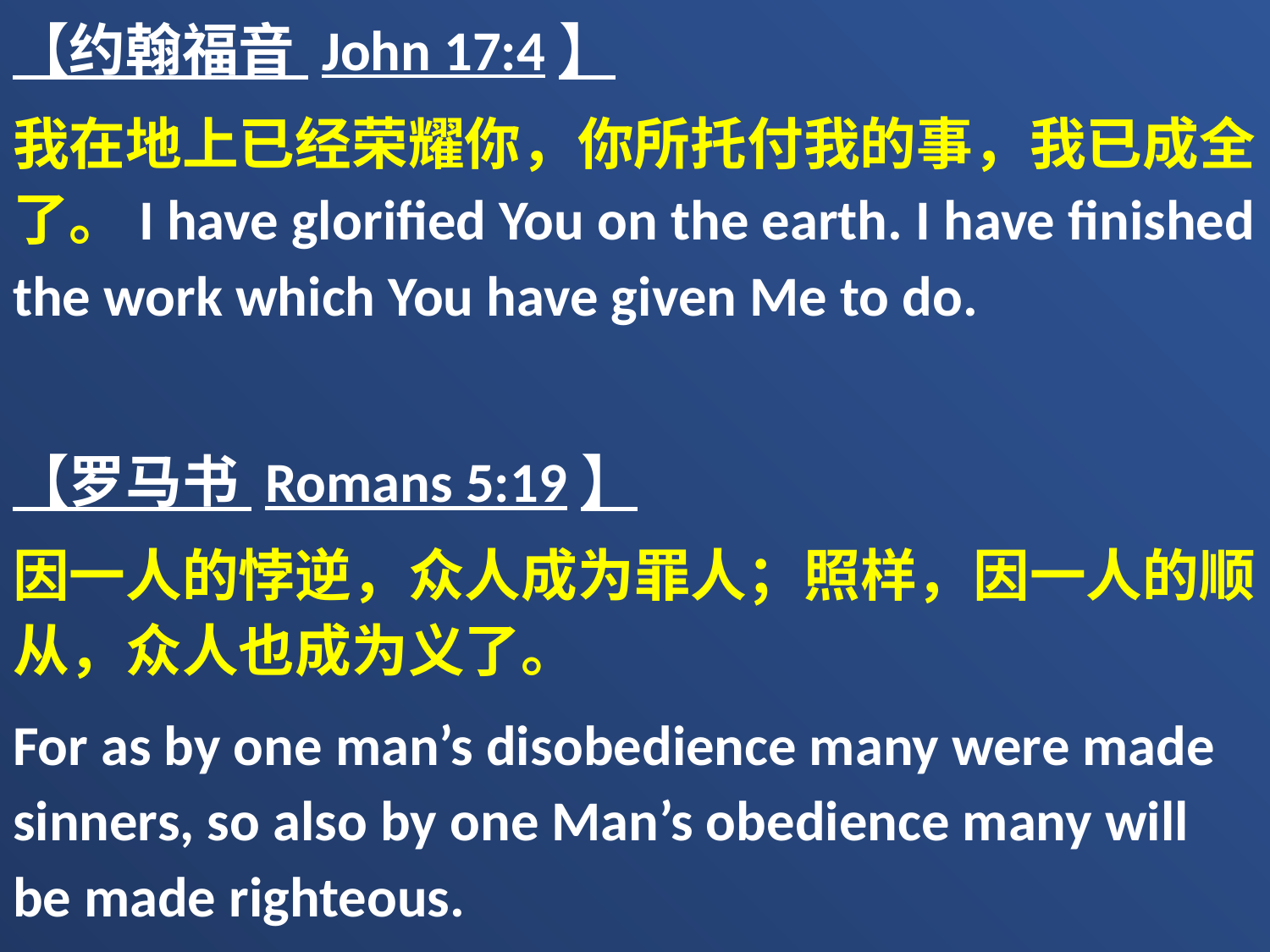

【约翰福音 John 17:4】
我在地上已经荣耀你，你所托付我的事，我已成全了。I have glorified You on the earth. I have finished the work which You have given Me to do.

【罗马书 Romans 5:19】
因一人的悖逆，众人成为罪人；照样，因一人的顺从，众人也成为义了。
For as by one man’s disobedience many were made sinners, so also by one Man’s obedience many will be made righteous.